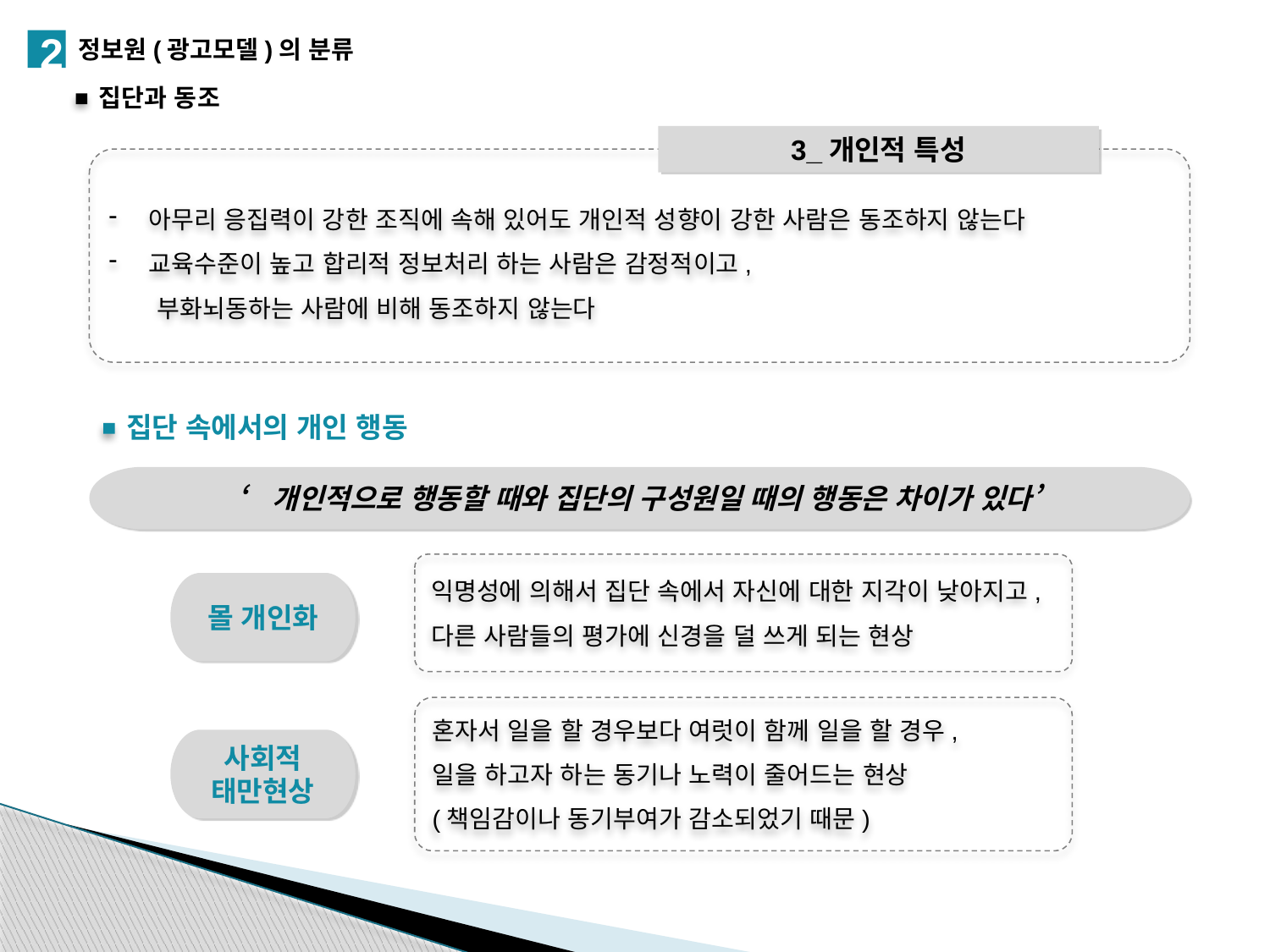

2
정보원(광고모델)의 분류

집단과 동조

3_개인적 특성
아무리 응집력이 강한 조직에 속해 있어도 개인적 성향이 강한 사람은 동조하지 않는다
교육수준이 높고 합리적 정보처리 하는 사람은 감정적이고,
      부화뇌동하는 사람에 비해 동조하지 않는다
집단 속에서의 개인 행동

‘개인적으로 행동할 때와 집단의 구성원일 때의 행동은 차이가 있다’
익명성에 의해서 집단 속에서 자신에 대한 지각이 낮아지고,
다른 사람들의 평가에 신경을 덜 쓰게 되는 현상
몰 개인화
혼자서 일을 할 경우보다 여럿이 함께 일을 할 경우,
일을 하고자 하는 동기나 노력이 줄어드는 현상
(책임감이나 동기부여가 감소되었기 때문)
사회적
태만현상